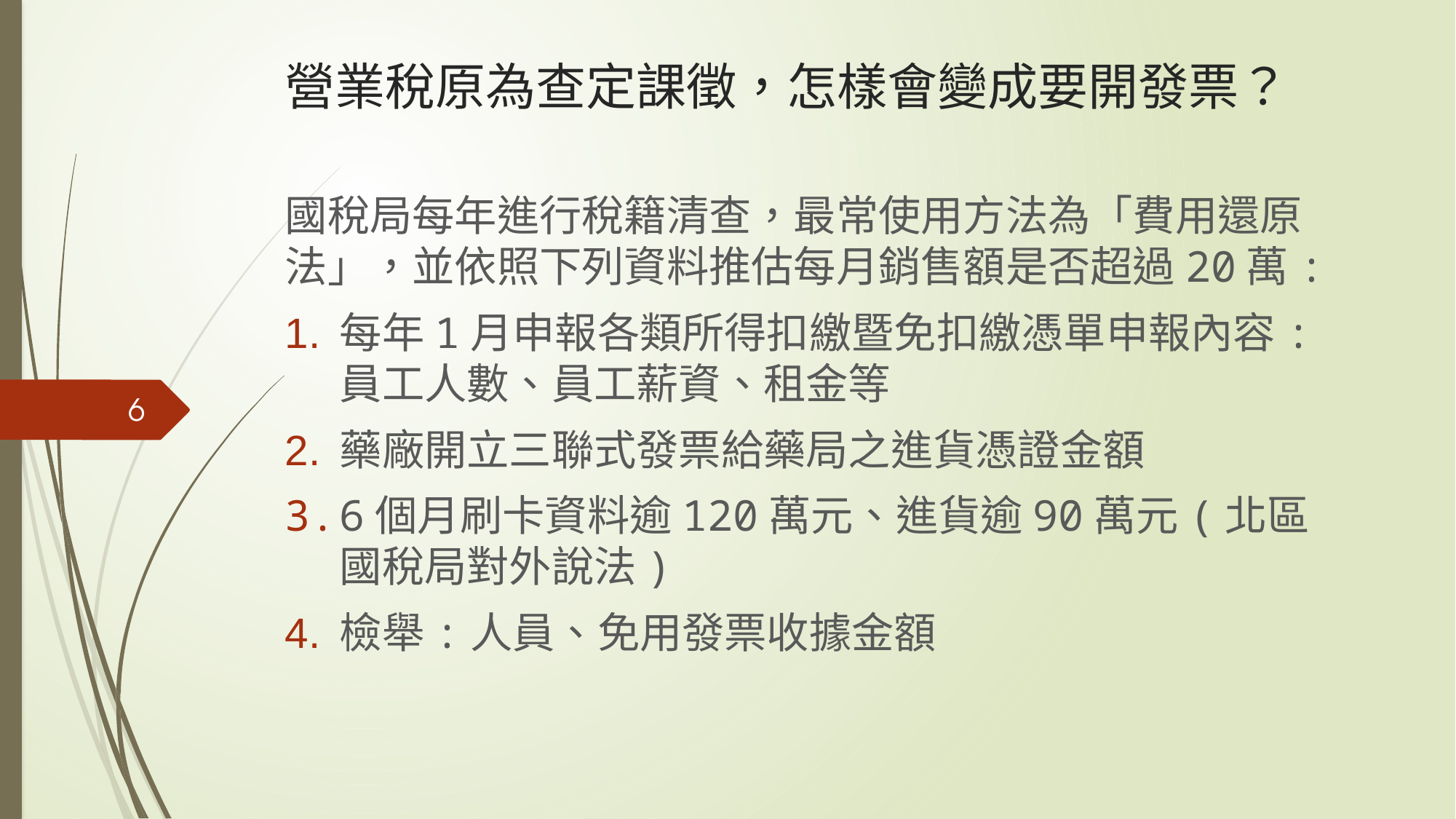

# 營業稅原為查定課徵，怎樣會變成要開發票？
國稅局每年進行稅籍清查，最常使用方法為「費用還原法」，並依照下列資料推估每月銷售額是否超過20萬:
每年1月申報各類所得扣繳暨免扣繳憑單申報內容:員工人數、員工薪資、租金等
藥廠開立三聯式發票給藥局之進貨憑證金額
6個月刷卡資料逾120萬元、進貨逾90萬元(北區國稅局對外說法)
檢舉:人員、免用發票收據金額
6